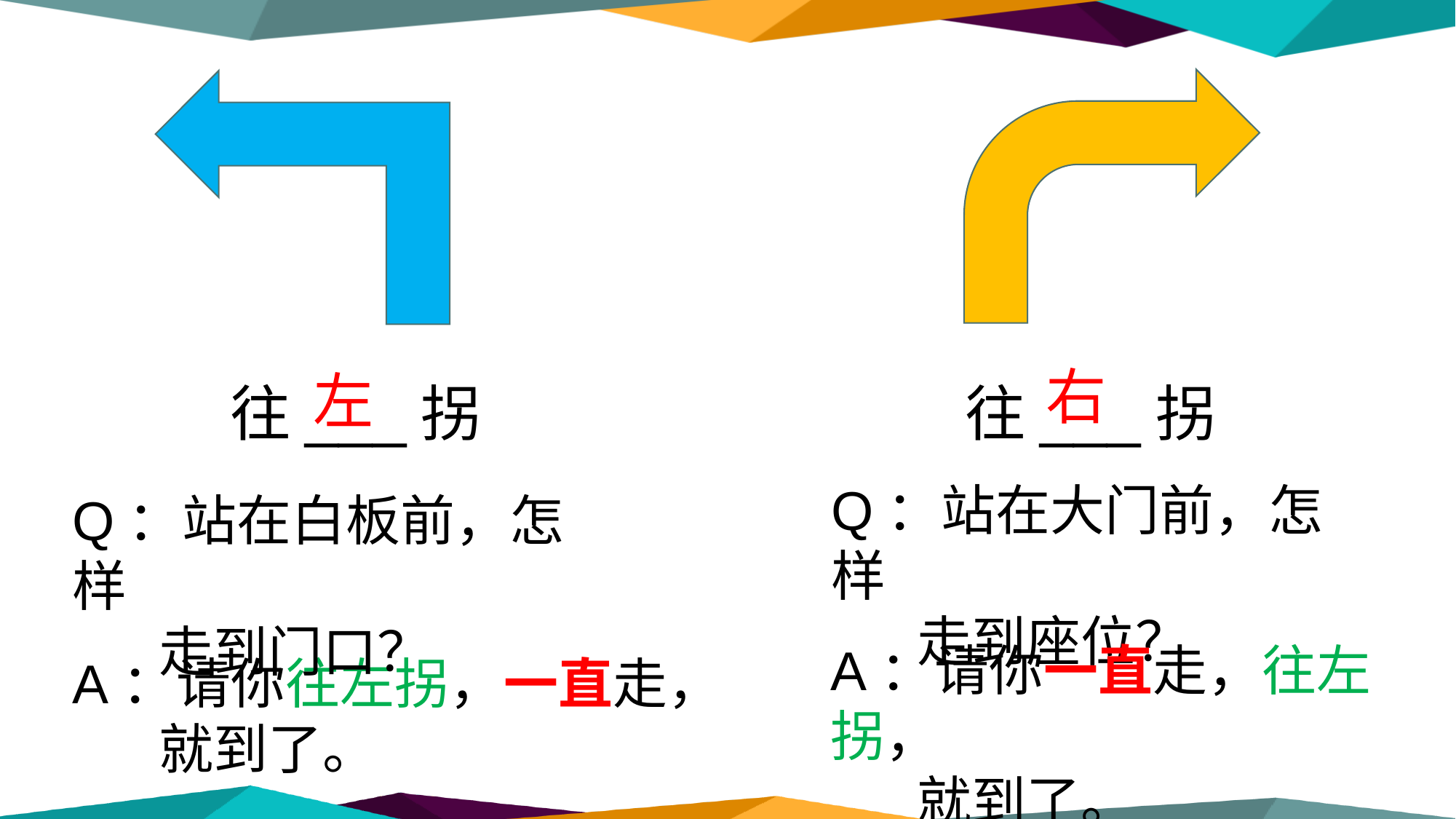

右
左
往___拐
往___拐
Q：站在大门前，怎样
      走到座位？
Q：站在白板前，怎样
      走到门口？
A：请你一直走，往左拐，
      就到了。
A：请你往左拐，一直走，
      就到了。